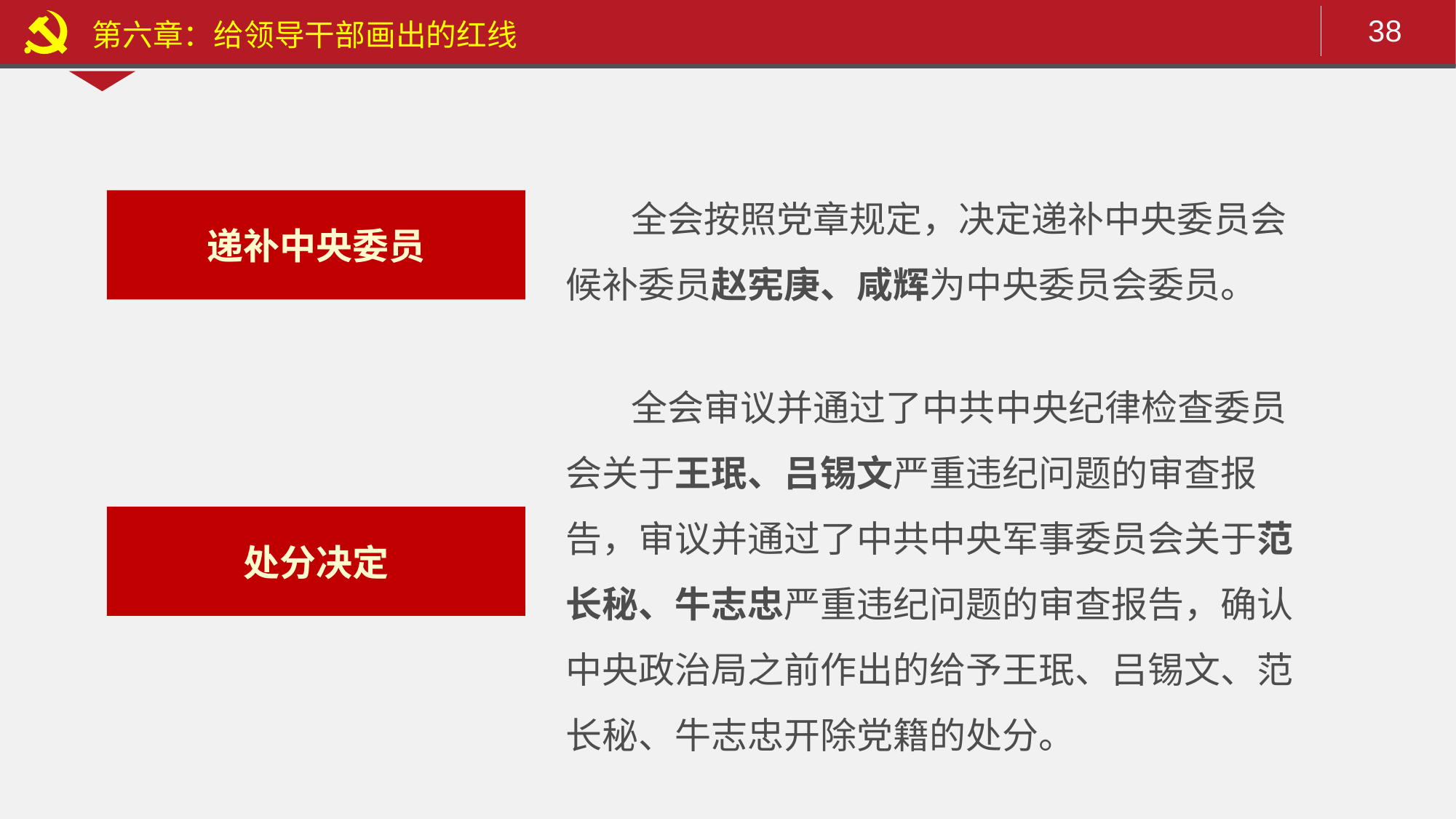

第六章：给领导干部画出的红线

       全会按照党章规定，决定递补中央委员会候补委员赵宪庚、咸辉为中央委员会委员。
递补中央委员
       全会审议并通过了中共中央纪律检查委员会关于王珉、吕锡文严重违纪问题的审查报告，审议并通过了中共中央军事委员会关于范长秘、牛志忠严重违纪问题的审查报告，确认中央政治局之前作出的给予王珉、吕锡文、范长秘、牛志忠开除党籍的处分。
处分决定